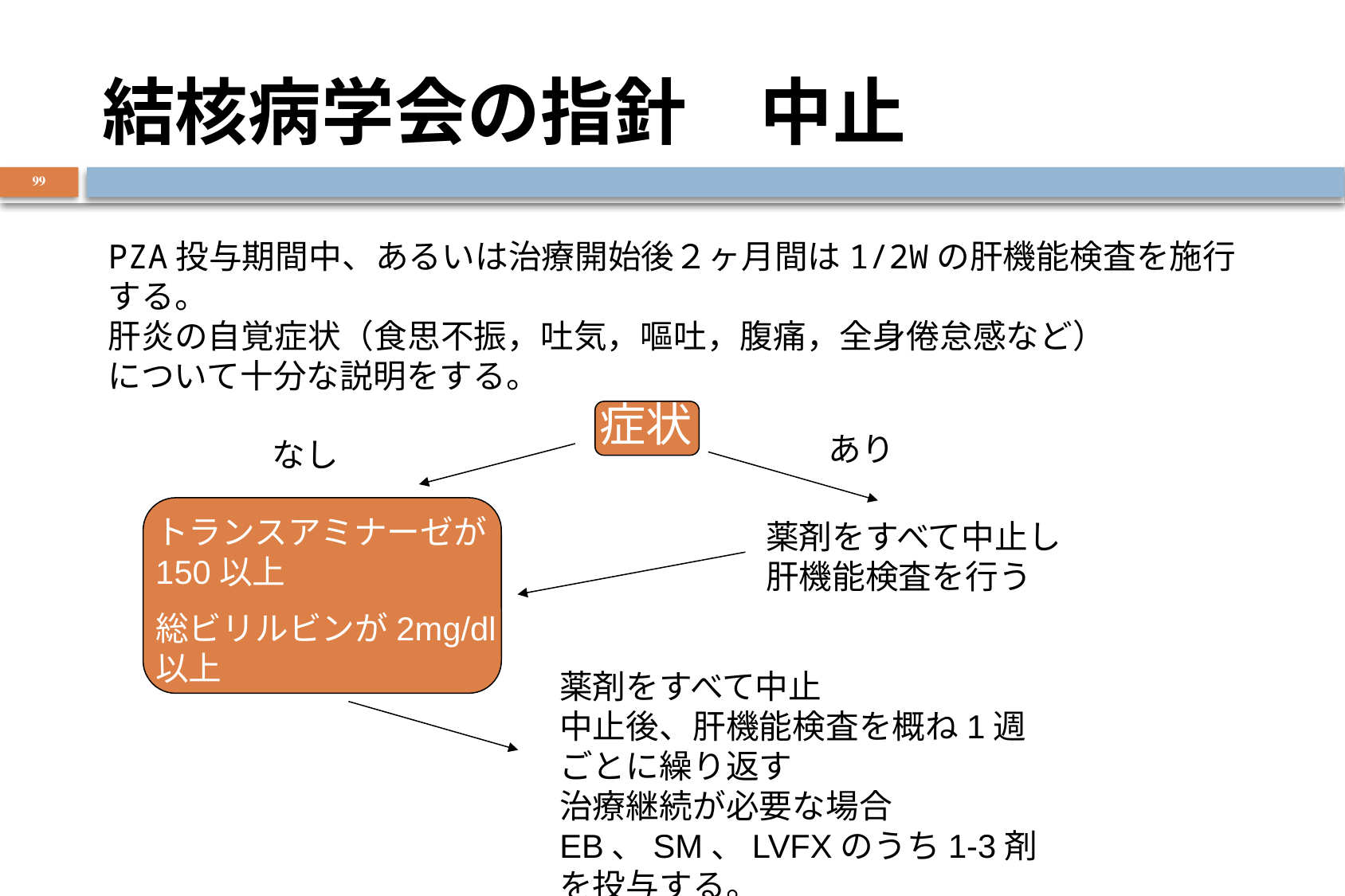

# 結核病学会の指針　中止
99
PZA投与期間中、あるいは治療開始後２ヶ月間は1/2Wの肝機能検査を施行する。
肝炎の自覚症状（食思不振，吐気，嘔吐，腹痛，全身倦怠感など）
について十分な説明をする。
症状

あり
なし

トランスアミナーゼが150以上
総ビリルビンが2mg/dl以上
薬剤をすべて中止し
肝機能検査を行う

薬剤をすべて中止
中止後、肝機能検査を概ね1週ごとに繰り返す
治療継続が必要な場合EB、SM、LVFXのうち1-3剤を投与する。